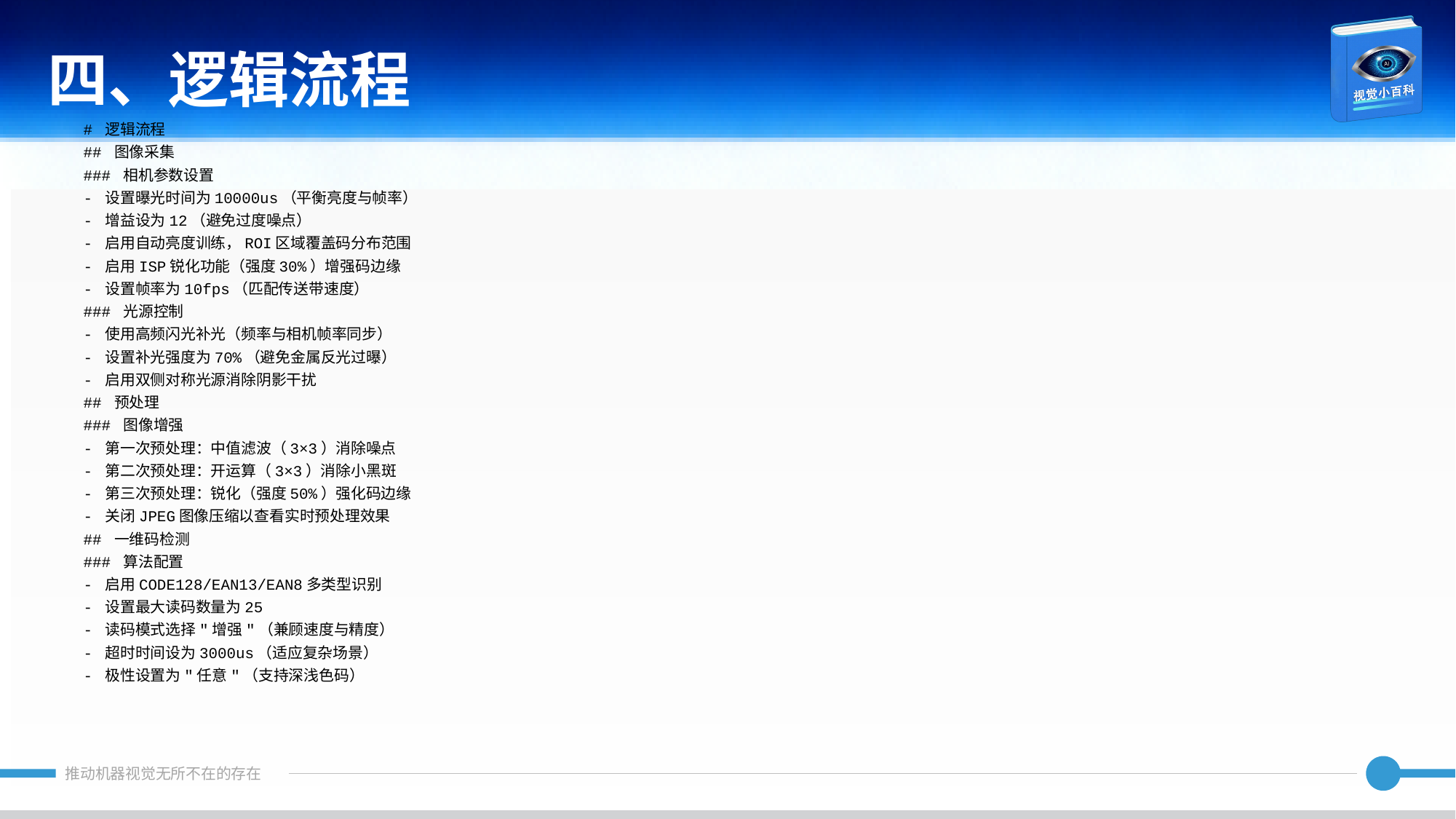

四、逻辑流程

# 逻辑流程
## 图像采集
### 相机参数设置
- 设置曝光时间为10000us（平衡亮度与帧率）
- 增益设为12（避免过度噪点）
- 启用自动亮度训练，ROI区域覆盖码分布范围
- 启用ISP锐化功能（强度30%）增强码边缘
- 设置帧率为10fps（匹配传送带速度）
### 光源控制
- 使用高频闪光补光（频率与相机帧率同步）
- 设置补光强度为70%（避免金属反光过曝）
- 启用双侧对称光源消除阴影干扰
## 预处理
### 图像增强
- 第一次预处理：中值滤波（3×3）消除噪点
- 第二次预处理：开运算（3×3）消除小黑斑
- 第三次预处理：锐化（强度50%）强化码边缘
- 关闭JPEG图像压缩以查看实时预处理效果
## 一维码检测
### 算法配置
- 启用CODE128/EAN13/EAN8多类型识别
- 设置最大读码数量为25
- 读码模式选择"增强"（兼顾速度与精度）
- 超时时间设为3000us（适应复杂场景）
- 极性设置为"任意"（支持深浅色码）
8